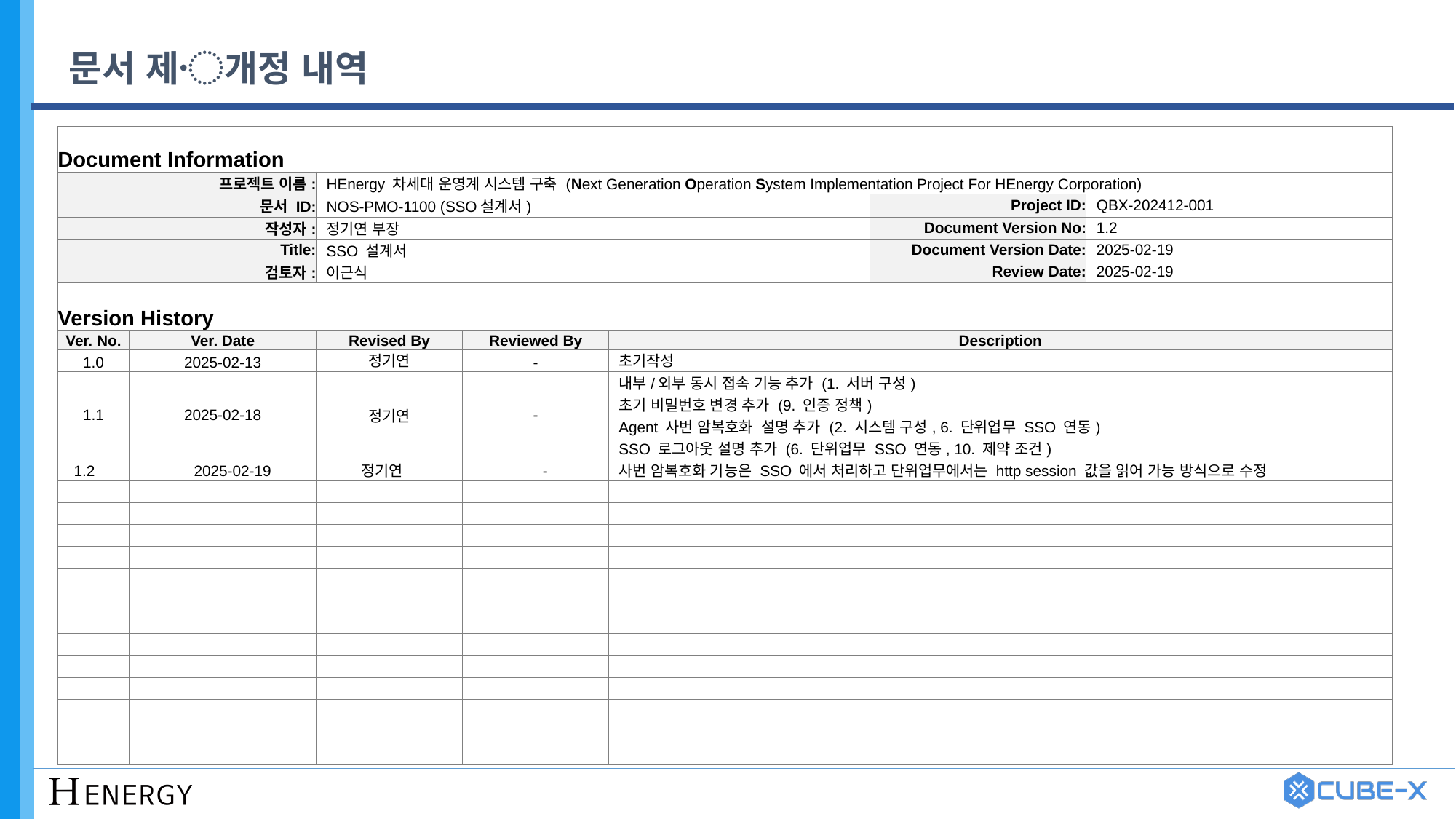

# 문서 제〮개정 내역
| Document Information |  |  |  |  |  |  |
| --- | --- | --- | --- | --- | --- | --- |
| 프로젝트 이름: |  | HEnergy 차세대 운영계 시스템 구축 (Next Generation Operation System Implementation Project For HEnergy Corporation) |  |  |  |  |
| 문서 ID: |  | NOS-PMO-1100 (SSO설계서) |  |  | Project ID: | QBX-202412-001 |
| 작성자: |  | 정기연 부장 |  |  | Document Version No: | 1.2 |
| Title: |  | SSO 설계서 |  |  | Document Version Date: | 2025-02-19 |
| 검토자: |  | 이근식 |  |  | Review Date: | 2025-02-19 |
| Version History |  |  |  |  |  |  |
| Ver. No. | Ver. Date | Revised By | Reviewed By | Description |  |  |
| 1.0 | 2025-02-13 | 정기연 | - | 초기작성 |  |  |
| 1.1 | 2025-02-18 | 정기연 | - | 내부/외부 동시 접속 기능 추가 (1. 서버 구성) 초기 비밀번호 변경 추가 (9. 인증 정책) Agent 사번 암복호화 설명 추가 (2. 시스템 구성, 6. 단위업무 SSO 연동) SSO 로그아웃 설명 추가 (6. 단위업무 SSO 연동, 10. 제약 조건) |  |  |
| 1.2 | 2025-02-19 | 정기연 | - | 사번 암복호화 기능은 SSO 에서 처리하고 단위업무에서는 http session 값을 읽어 가능 방식으로 수정 |  |  |
|  |  |  |  |  |  |  |
|  |  |  |  |  |  |  |
|  |  |  |  |  |  |  |
|  |  |  |  |  |  |  |
|  |  |  |  |  |  |  |
|  |  |  |  |  |  |  |
|  |  |  |  |  |  |  |
|  |  |  |  |  |  |  |
|  |  |  |  |  |  |  |
|  |  |  |  |  |  |  |
|  |  |  |  |  |  |  |
|  |  |  |  |  |  |  |
|  |  |  |  |  |  |  |